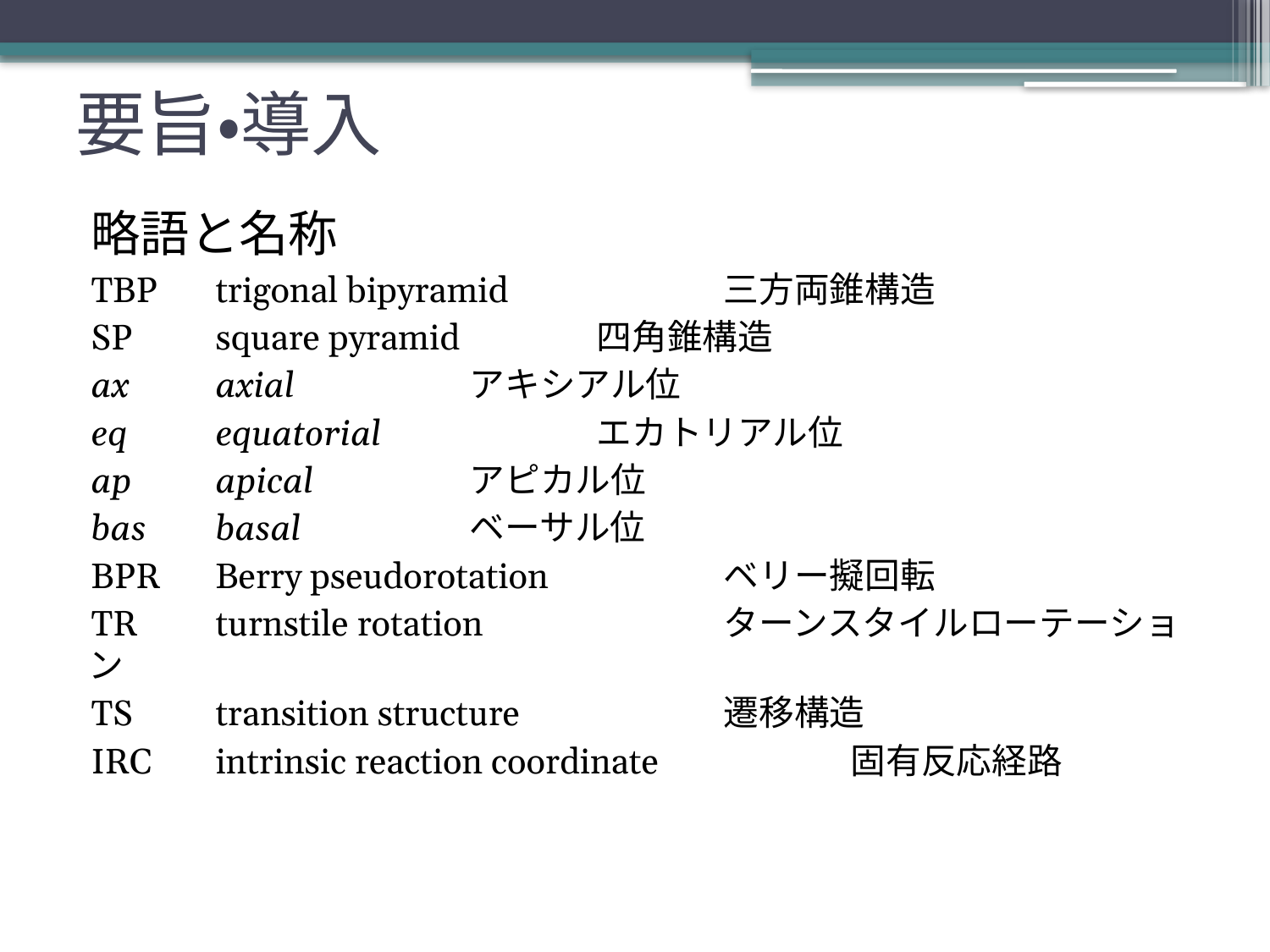

# 要旨・導入
略語と名称
TBP	trigonal bipyramid		三方両錐構造
SP	square pyramid		四角錐構造
ax	axial		アキシアル位
eq	equatorial		エカトリアル位
ap	apical		アピカル位
bas	basal		ベーサル位
BPR	Berry pseudorotation		ベリー擬回転
TR	turnstile rotation		ターンスタイルローテーション
TS	transition structure		遷移構造
IRC	intrinsic reaction coordinate		固有反応経路